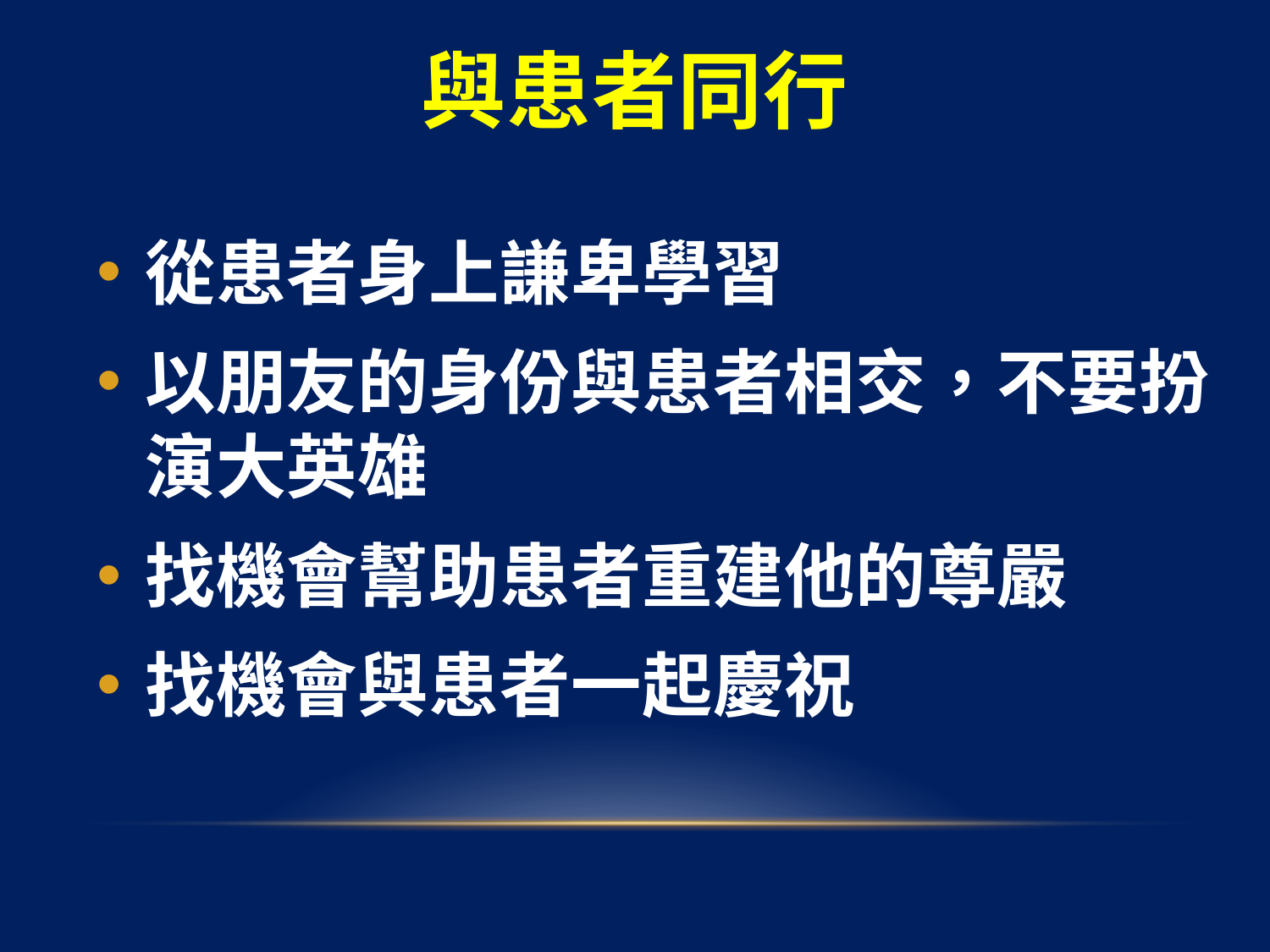

# 與患者同行
從患者身上謙卑學習
以朋友的身份與患者相交，不要扮演大英雄
找機會幫助患者重建他的尊嚴
找機會與患者一起慶祝